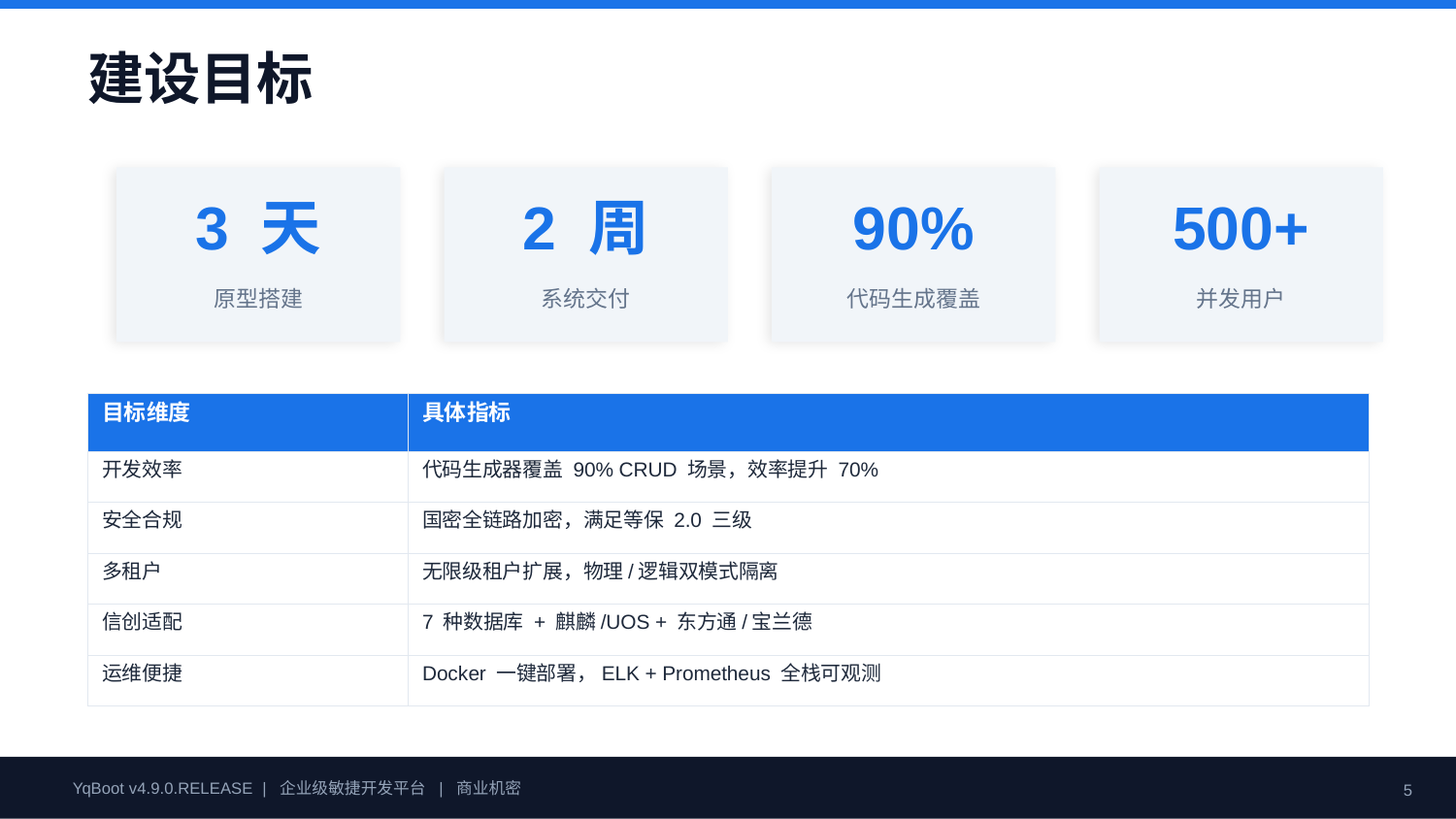

建设目标

3 天
2 周
90%
500+
原型搭建
系统交付
代码生成覆盖
并发用户
| 目标维度 | 具体指标 |
| --- | --- |
| 开发效率 | 代码生成器覆盖 90% CRUD 场景，效率提升 70% |
| 安全合规 | 国密全链路加密，满足等保 2.0 三级 |
| 多租户 | 无限级租户扩展，物理/逻辑双模式隔离 |
| 信创适配 | 7 种数据库 + 麒麟/UOS + 东方通/宝兰德 |
| 运维便捷 | Docker 一键部署，ELK + Prometheus 全栈可观测 |

YqBoot v4.9.0.RELEASE  |  企业级敏捷开发平台  |  商业机密
5